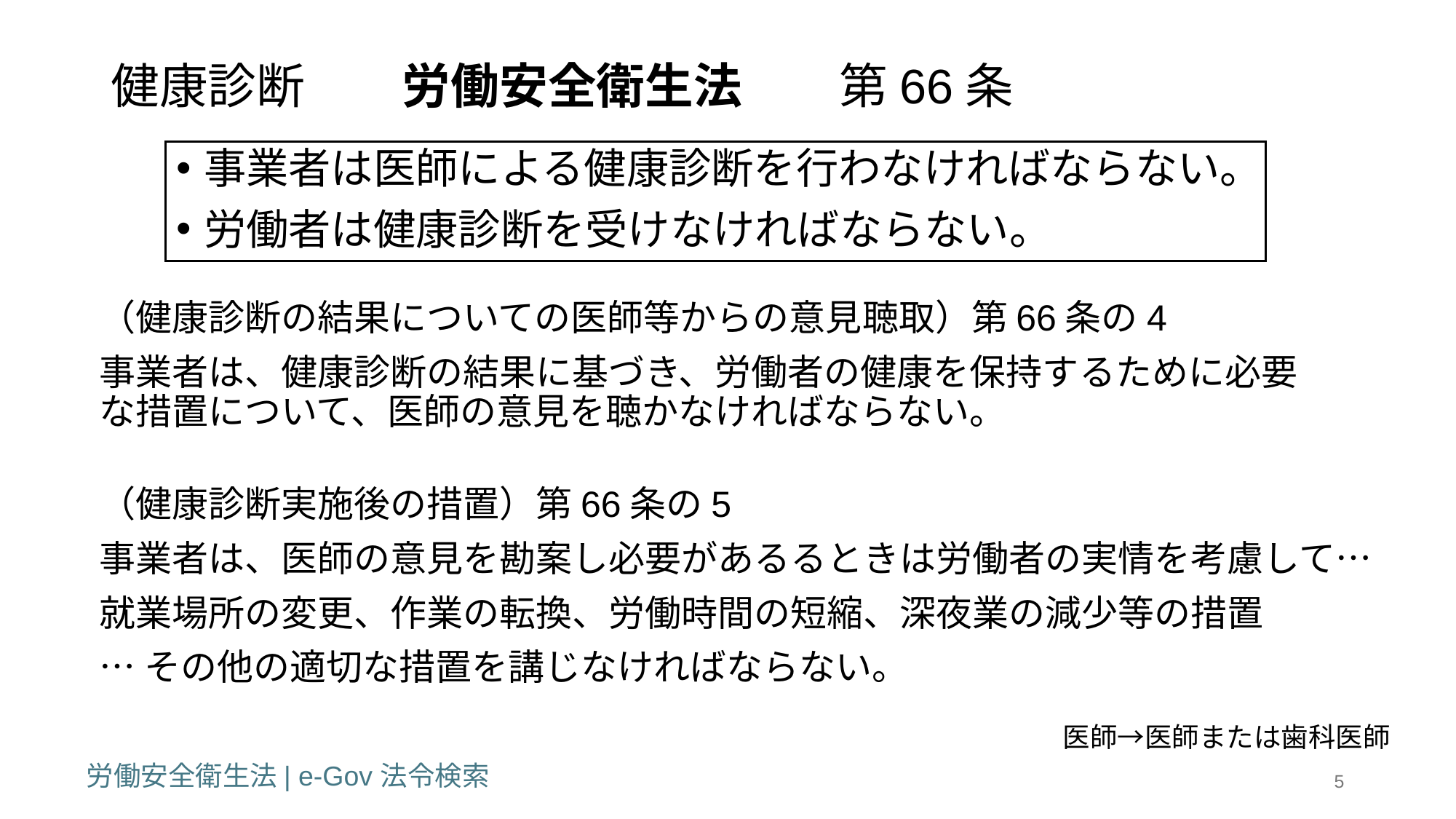

# 健康診断　　労働安全衛生法　　第66条
事業者は医師による健康診断を行わなければならない。
労働者は健康診断を受けなければならない。
（健康診断の結果についての医師等からの意見聴取）第66条の4
事業者は、健康診断の結果に基づき、労働者の健康を保持するために必要な措置について、医師の意見を聴かなければならない。
（健康診断実施後の措置）第66条の5
事業者は、医師の意見を勘案し必要があるるときは労働者の実情を考慮して…
就業場所の変更、作業の転換、労働時間の短縮、深夜業の減少等の措置
…その他の適切な措置を講じなければならない。
医師→医師または歯科医師
労働安全衛生法 | e-Gov 法令検索
5